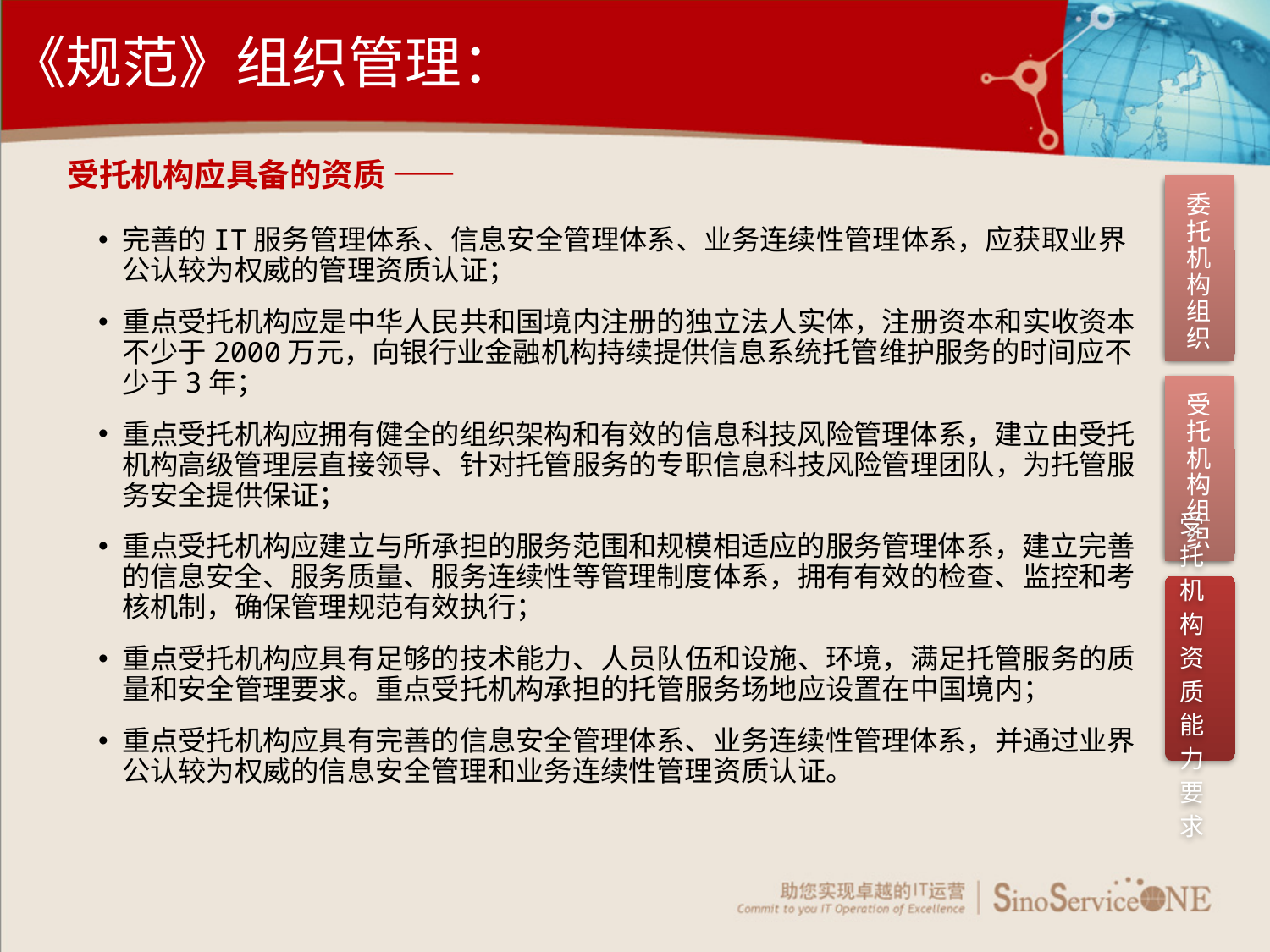

《规范》组织管理：
受托机构应具备的资质 ——

委托机构组织
完善的IT服务管理体系、信息安全管理体系、业务连续性管理体系，应获取业界公认较为权威的管理资质认证；
重点受托机构应是中华人民共和国境内注册的独立法人实体，注册资本和实收资本不少于2000万元，向银行业金融机构持续提供信息系统托管维护服务的时间应不少于3年；
重点受托机构应拥有健全的组织架构和有效的信息科技风险管理体系，建立由受托机构高级管理层直接领导、针对托管服务的专职信息科技风险管理团队，为托管服务安全提供保证；
重点受托机构应建立与所承担的服务范围和规模相适应的服务管理体系，建立完善的信息安全、服务质量、服务连续性等管理制度体系，拥有有效的检查、监控和考核机制，确保管理规范有效执行；
重点受托机构应具有足够的技术能力、人员队伍和设施、环境，满足托管服务的质量和安全管理要求。重点受托机构承担的托管服务场地应设置在中国境内；
重点受托机构应具有完善的信息安全管理体系、业务连续性管理体系，并通过业界公认较为权威的信息安全管理和业务连续性管理资质认证。

受托机构组织
受托机构资质能力要求